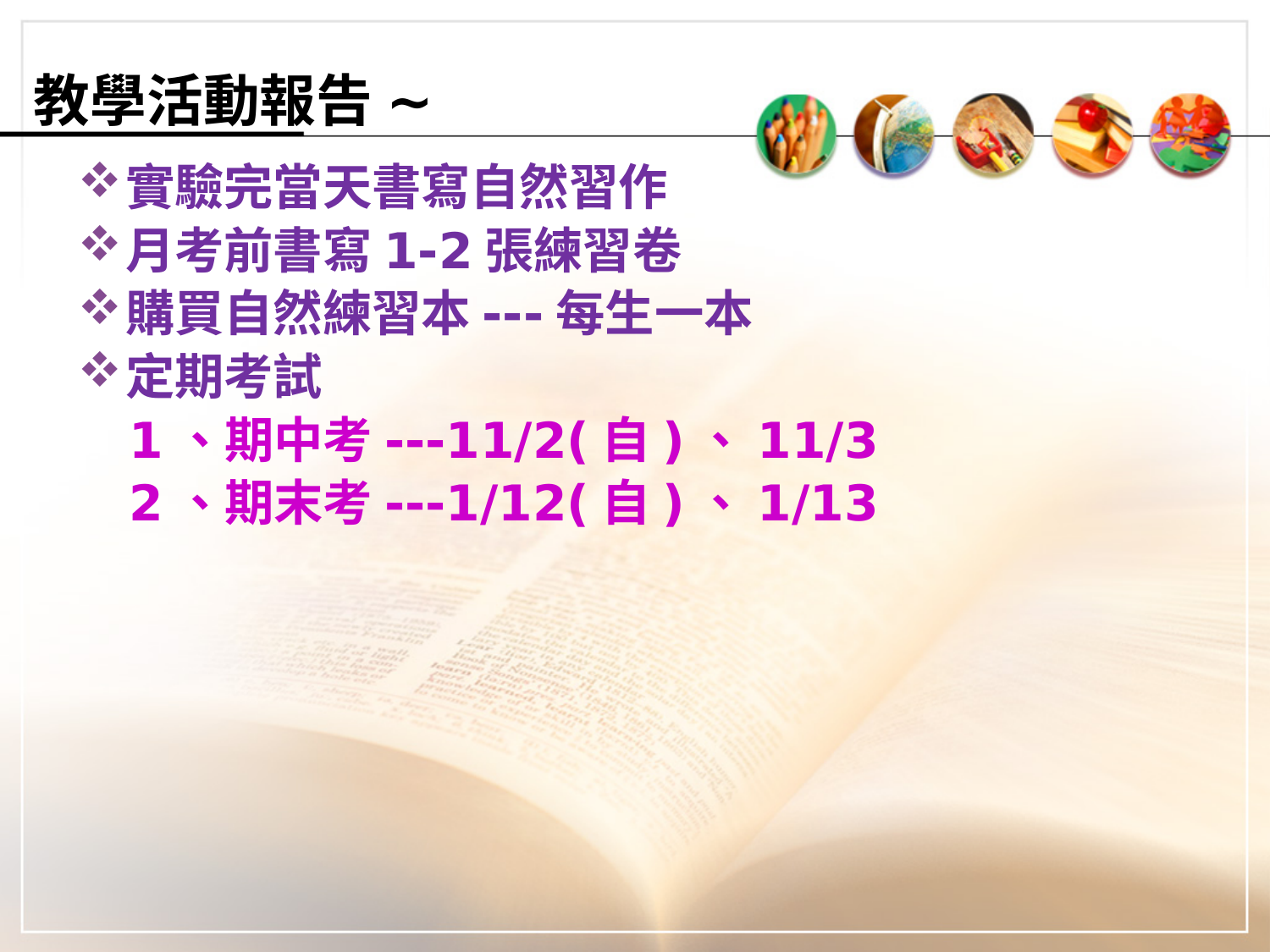

# 教學活動報告~
實驗完當天書寫自然習作
月考前書寫1-2張練習卷
購買自然練習本---每生一本
定期考試
   1、期中考---11/2(自)、11/3
   2、期末考---1/12(自)、1/13